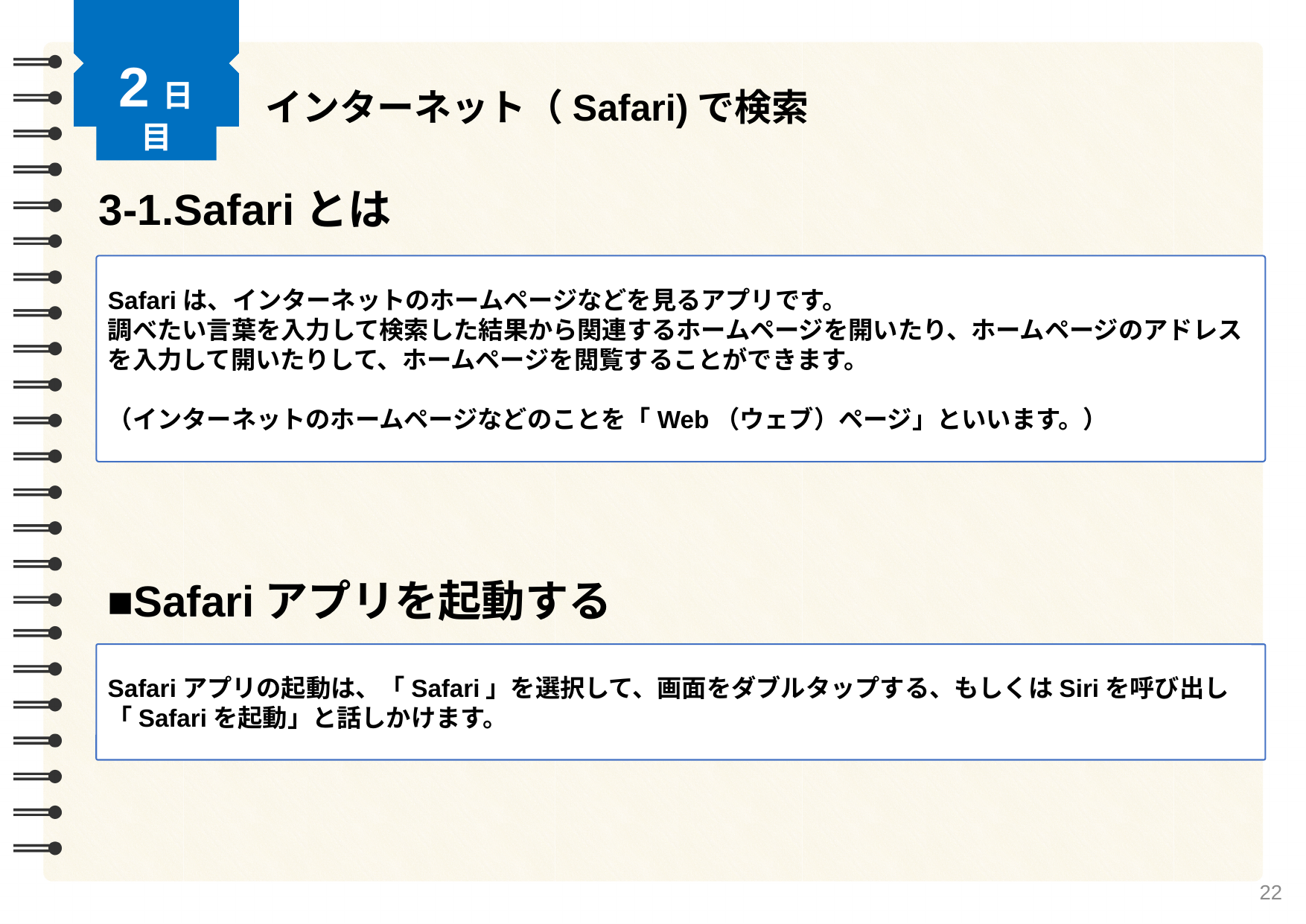

2日目

インターネット（Safari)で検索
3-1.Safariとは
Safariは、インターネットのホームページなどを見るアプリです。
調べたい言葉を入力して検索した結果から関連するホームページを開いたり、ホームページのアドレスを入力して開いたりして、ホームページを閲覧することができます。

（インターネットのホームページなどのことを「Web（ウェブ）ページ」といいます。）
■Safariアプリを起動する
Safariアプリの起動は、「Safari」を選択して、画面をダブルタップする、もしくはSiriを呼び出し「Safariを起動」と話しかけます。
22